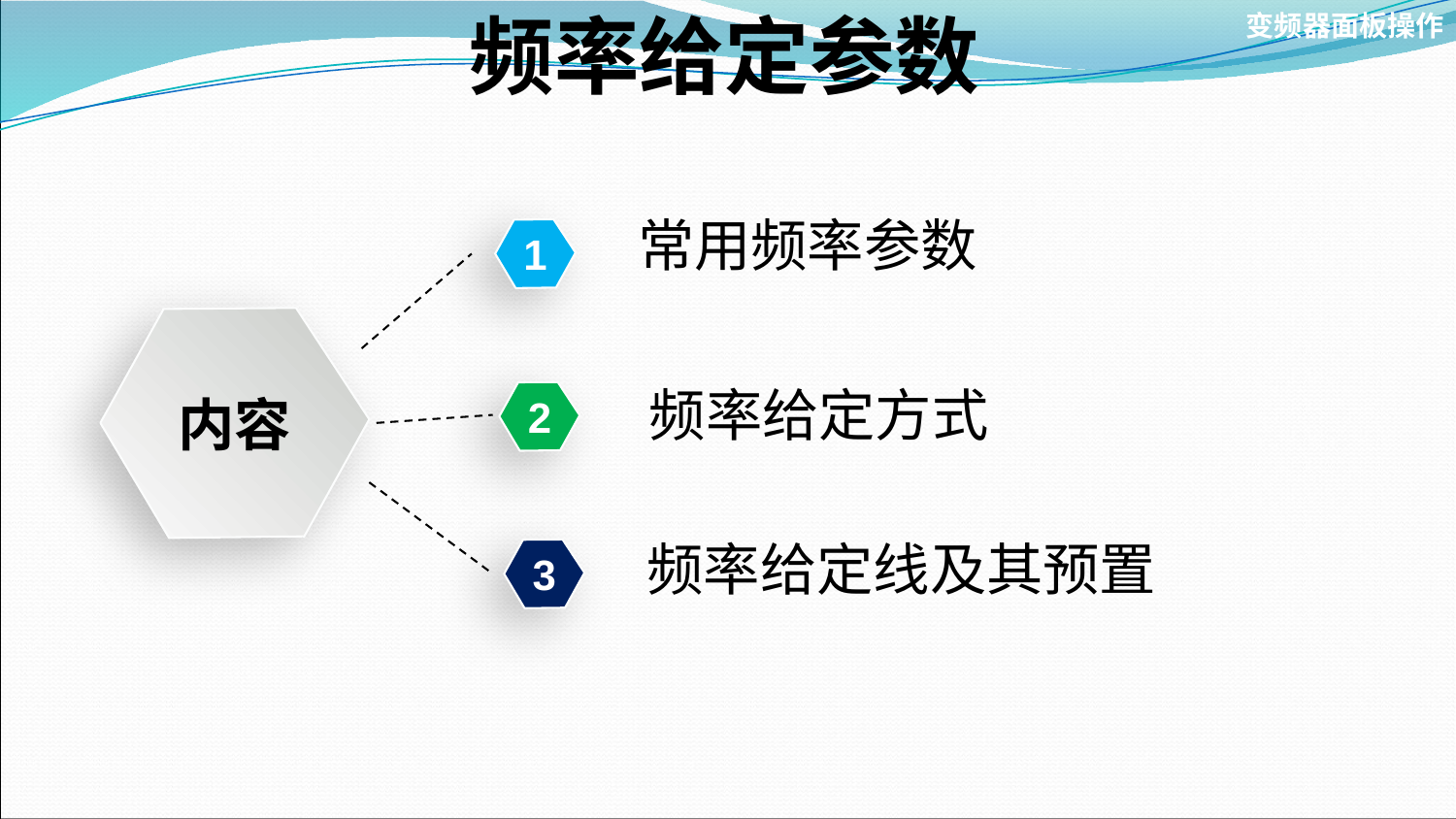

# 频率给定参数
变频器面板操作
常用频率参数
1
内容
频率给定方式
2
频率给定线及其预置
3
2